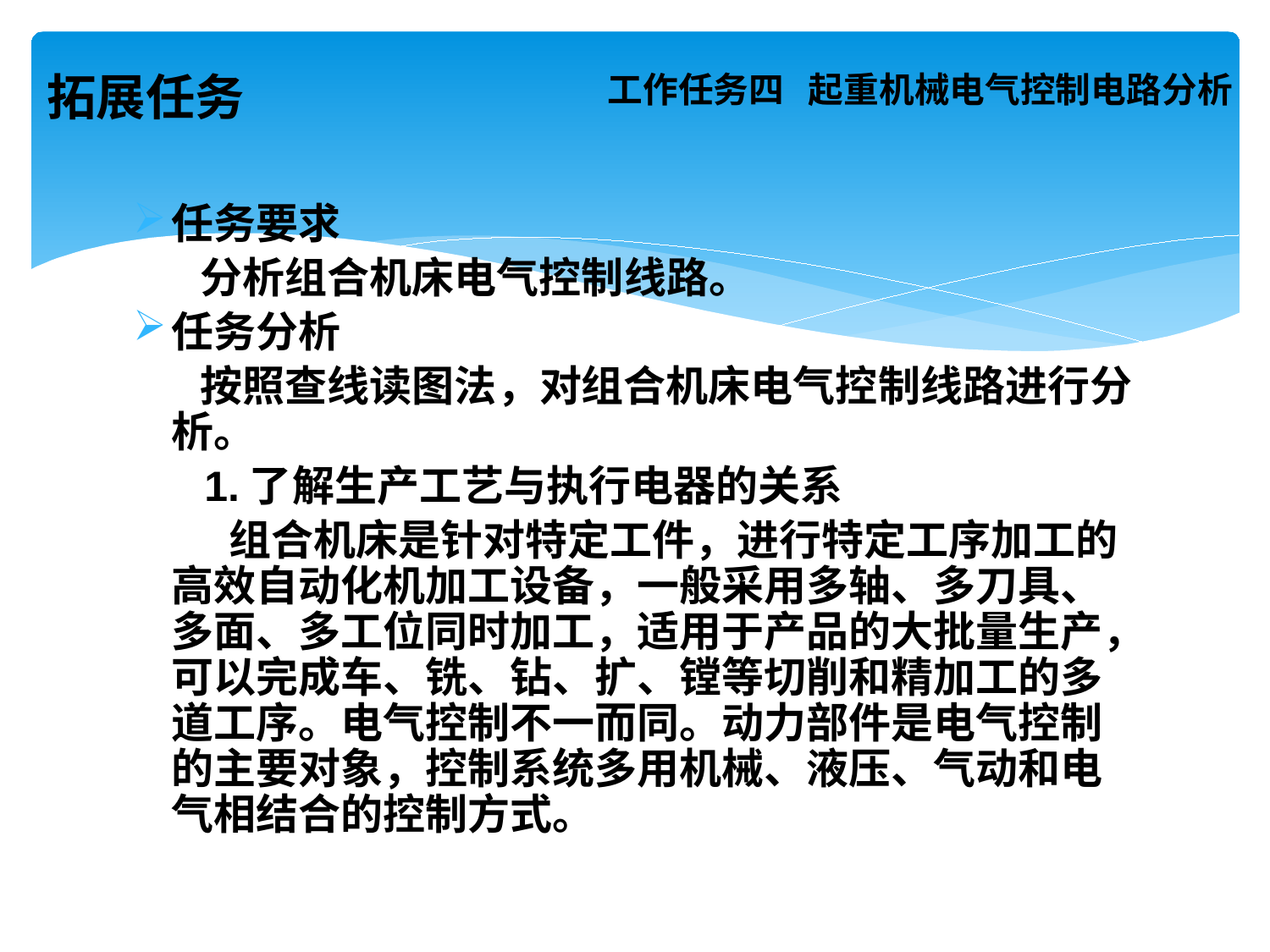

工作任务四   起重机械电气控制电路分析
拓展任务
任务要求
      分析组合机床电气控制线路。
任务分析
      按照查线读图法，对组合机床电气控制线路进行分析。
      1.了解生产工艺与执行电器的关系
         组合机床是针对特定工件，进行特定工序加工的高效自动化机加工设备，一般采用多轴、多刀具、多面、多工位同时加工，适用于产品的大批量生产，可以完成车、铣、钻、扩、镗等切削和精加工的多道工序。电气控制不一而同。动力部件是电气控制的主要对象，控制系统多用机械、液压、气动和电气相结合的控制方式。